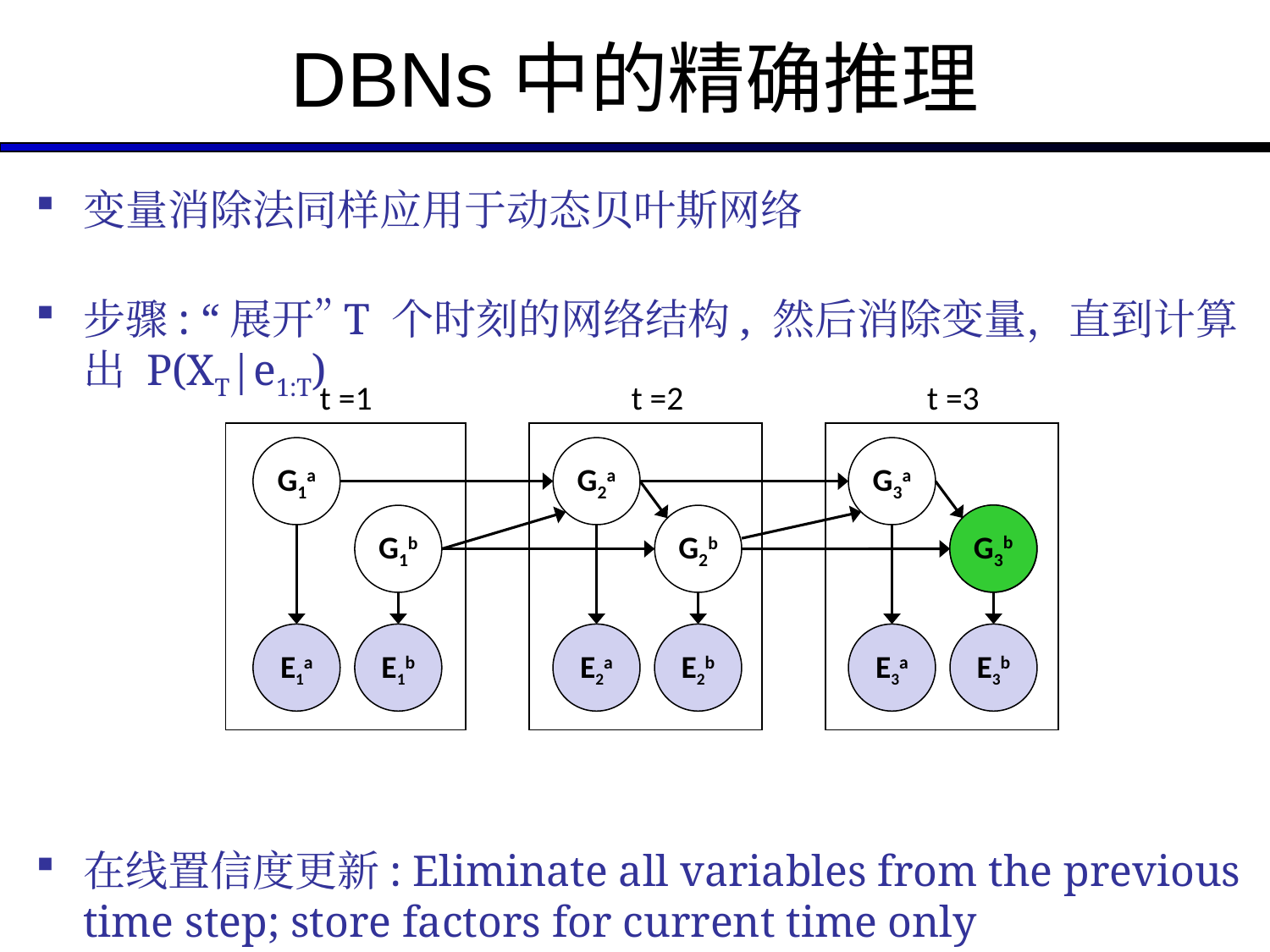

# DBNs中的精确推理
变量消除法同样应用于动态贝叶斯网络

步骤: “展开”T 个时刻的网络结构, 然后消除变量，直到计算出 P(XT|e1:T)

在线置信度更新: Eliminate all variables from the previous time step; store factors for current time only

t =1

t =2

t =3

G1a
G1b
E1a
E1b
G2a
G2b
E2a
E2b
G3a
G3b
G3b
E3a
E3b